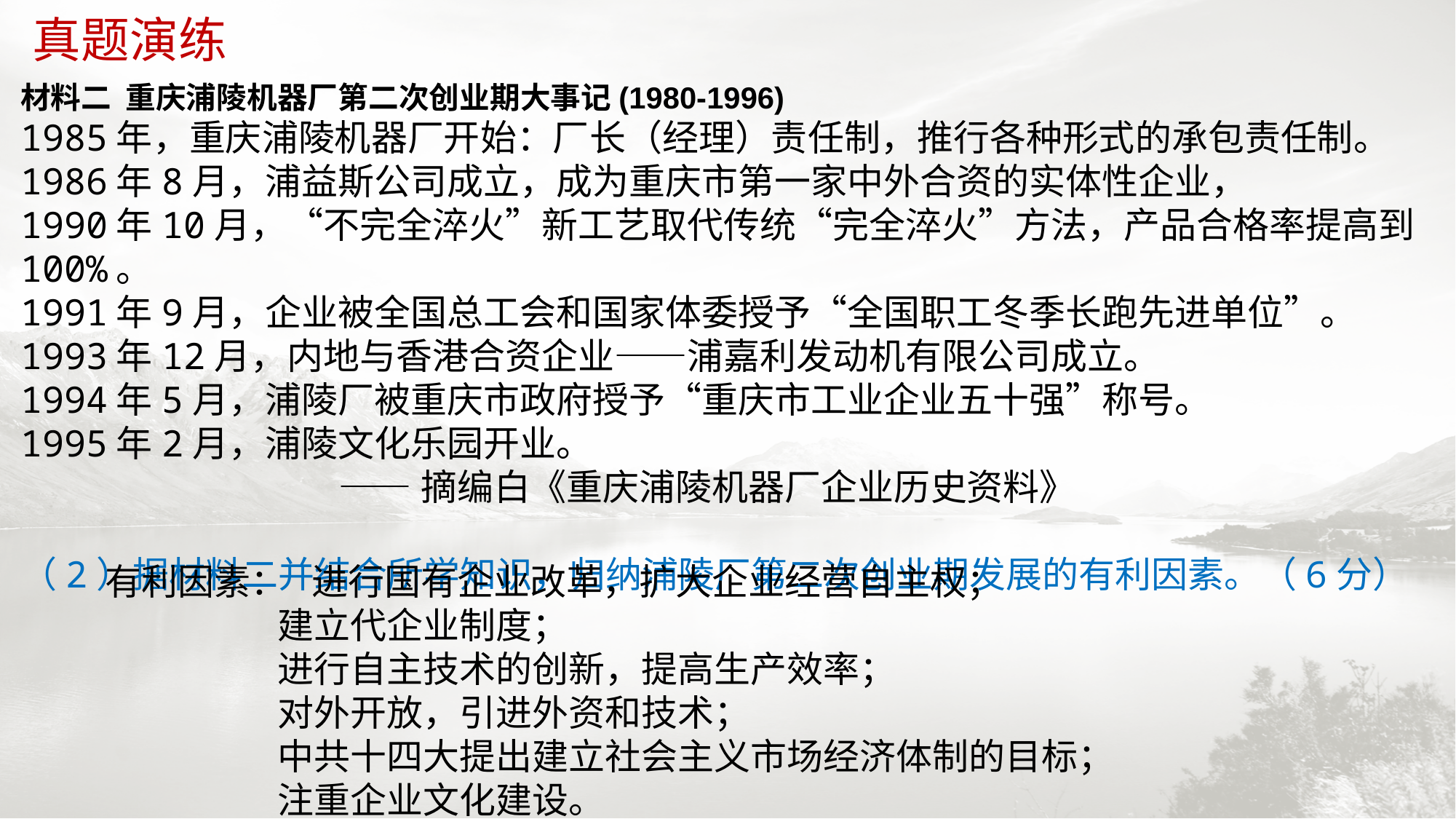

真题演练
材料二  重庆浦陵机器厂第二次创业期大事记(1980-1996)
1985年，重庆浦陵机器厂开始：厂长（经理）责任制，推行各种形式的承包责任制。
1986年8月，浦益斯公司成立，成为重庆市第一家中外合资的实体性企业，
1990年10月，“不完全淬火”新工艺取代传统“完全淬火”方法，产品合格率提高到100%。
1991年9月，企业被全国总工会和国家体委授予“全国职工冬季长跑先进单位”。
1993年12月，内地与香港合资企业——浦嘉利发动机有限公司成立。
1994年5月，浦陵厂被重庆市政府授予“重庆市工业企业五十强”称号。
1995年2月，浦陵文化乐园开业。
                                       ——摘编白《重庆浦陵机器厂企业历史资料》

（2）据材料二并结合所学知识，归纳浦陵厂第二次创业期发展的有利因素。（6分）
有利因素：   进行国有企业改革，扩大企业经营自主权；
                    建立代企业制度；
                    进行自主技术的创新，提高生产效率；
                    对外开放，引进外资和技术；
                    中共十四大提出建立社会主义市场经济体制的目标；
                    注重企业文化建设。